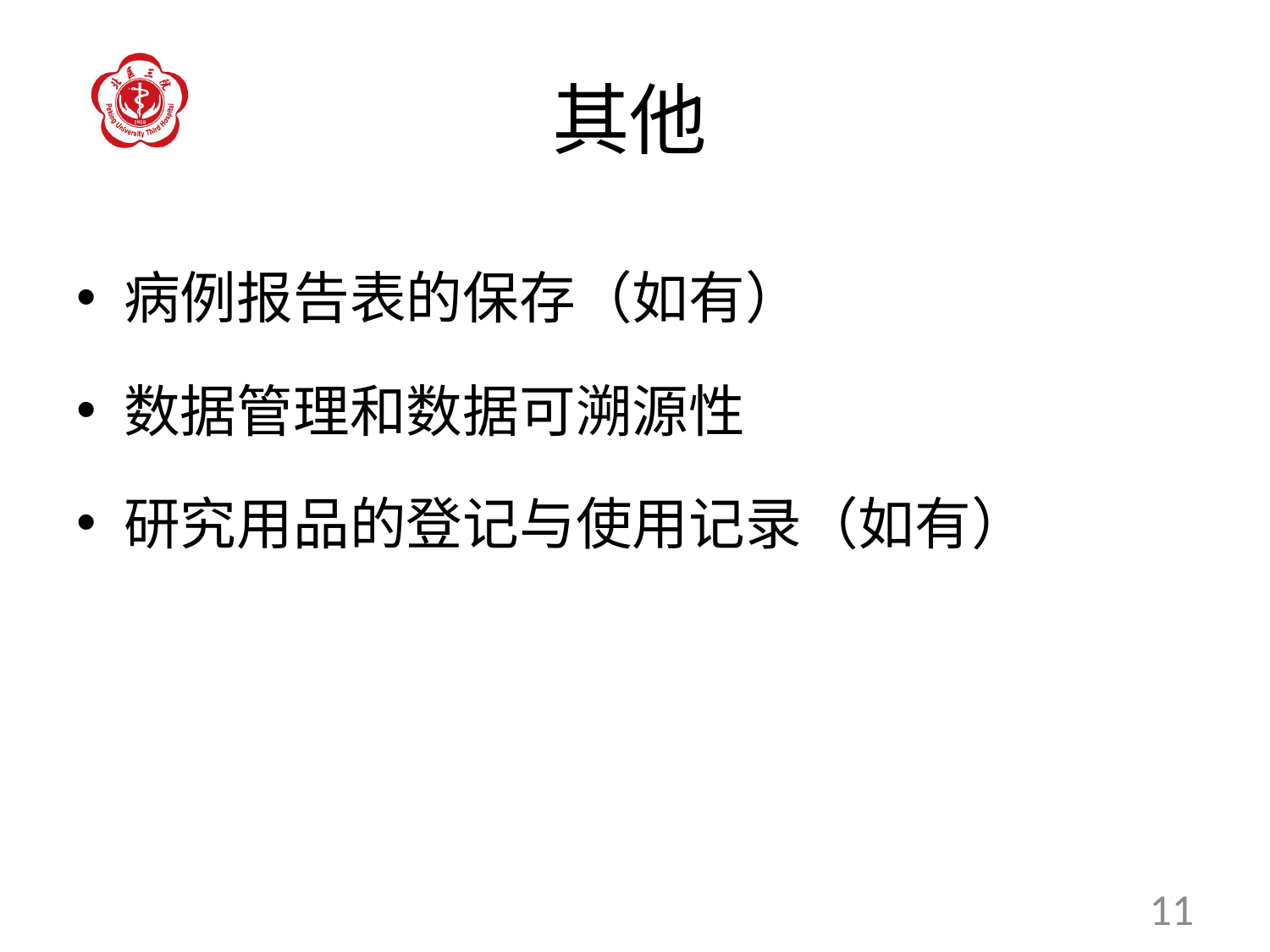

# 其他
病例报告表的保存（如有）
数据管理和数据可溯源性
研究用品的登记与使用记录（如有）

11